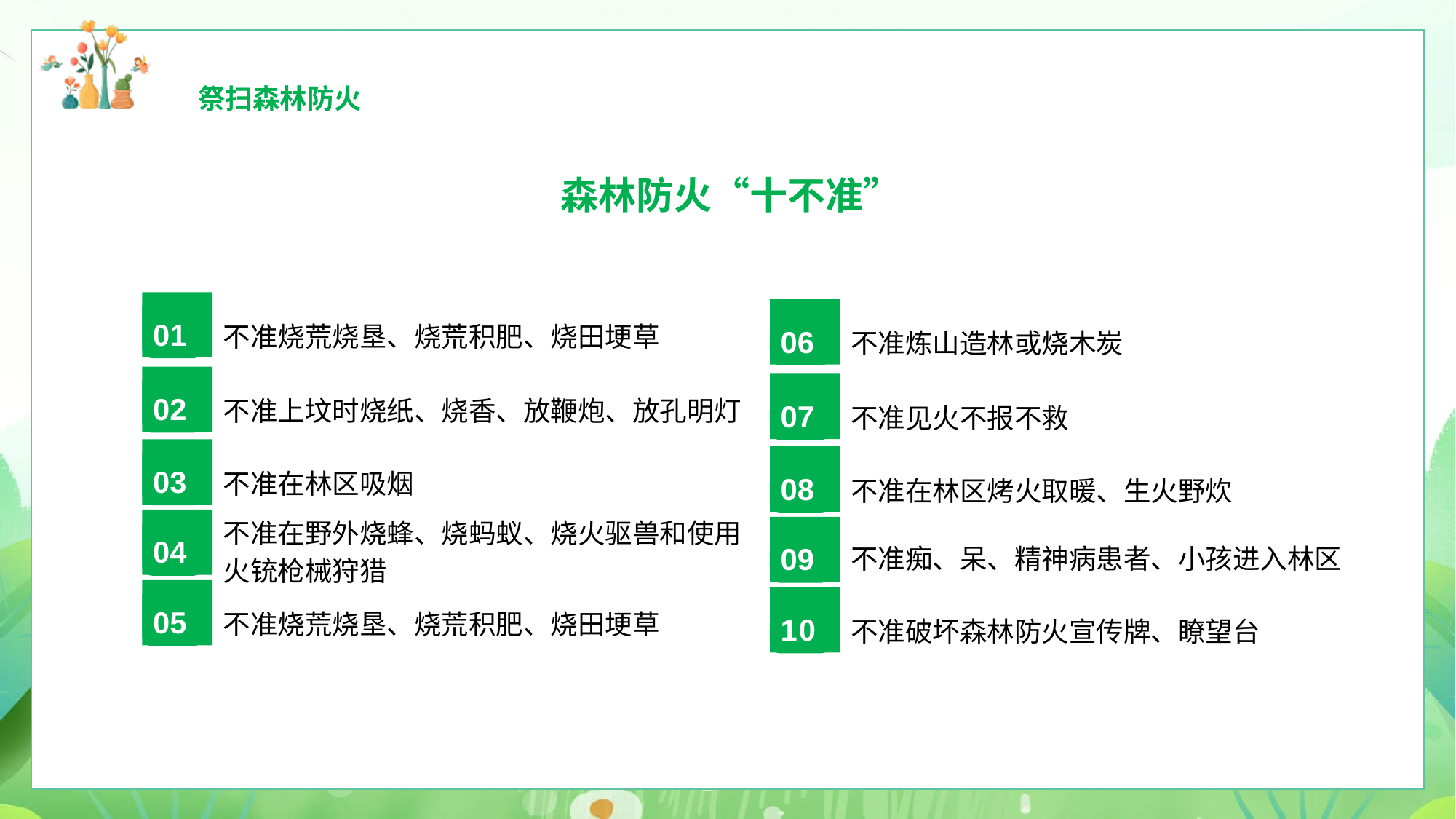

祭扫森林防火
森林防火“十不准”
01

不准烧荒烧垦、烧荒积肥、烧田埂草
06

不准炼山造林或烧木炭
02

不准上坟时烧纸、烧香、放鞭炮、放孔明灯
07

不准见火不报不救
03

不准在林区吸烟
08

不准在林区烤火取暖、生火野炊
不准在野外烧蜂、烧蚂蚁、烧火驱兽和使用火铳枪械狩猎
04

09

不准痴、呆、精神病患者、小孩进入林区
05

不准烧荒烧垦、烧荒积肥、烧田埂草
10

不准破坏森林防火宣传牌、瞭望台